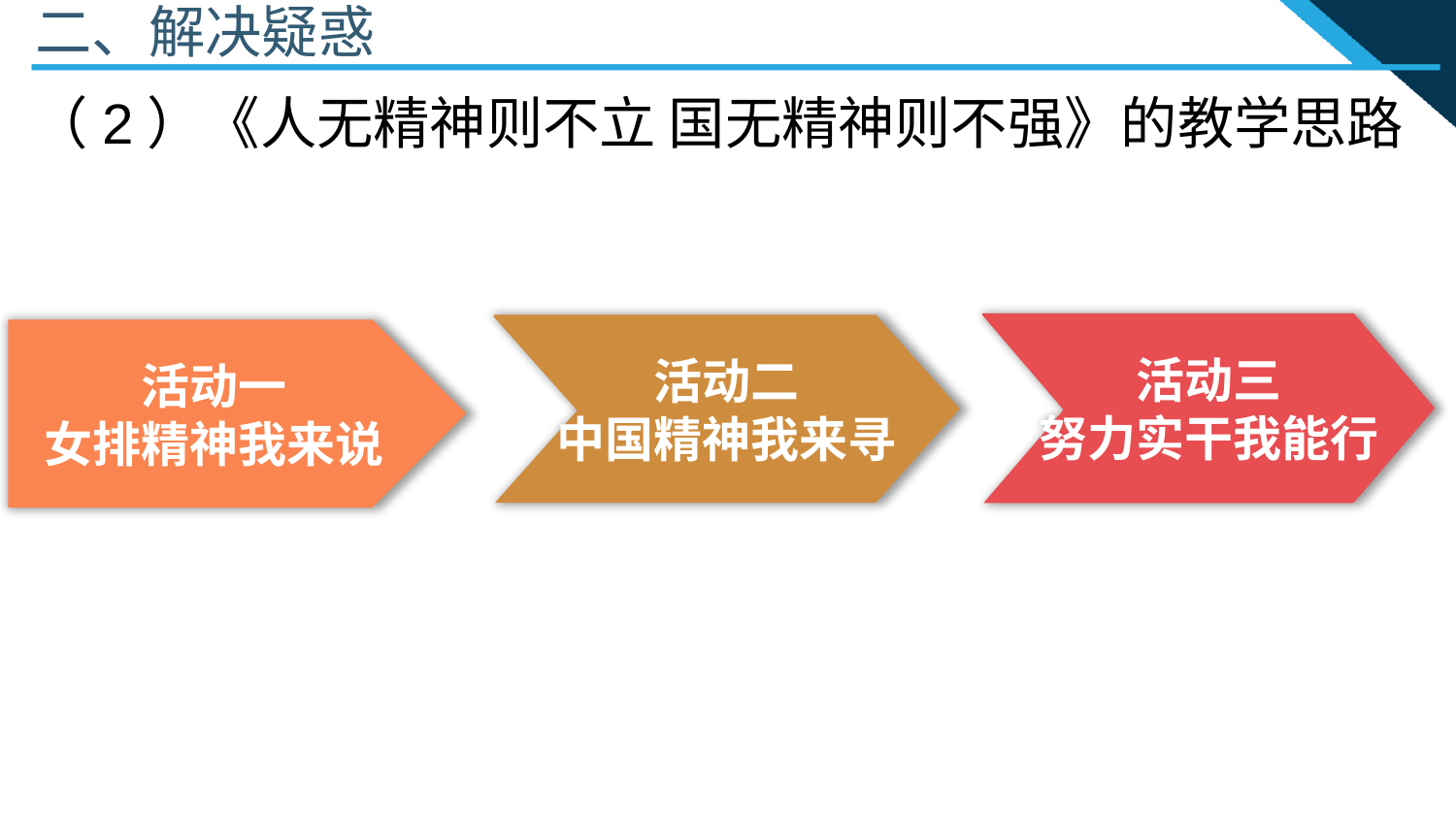

二、解决疑惑
（2）《人无精神则不立 国无精神则不强》的教学思路
活动三
努力实干我能行
活动二
中国精神我来寻
活动一
女排精神我来说